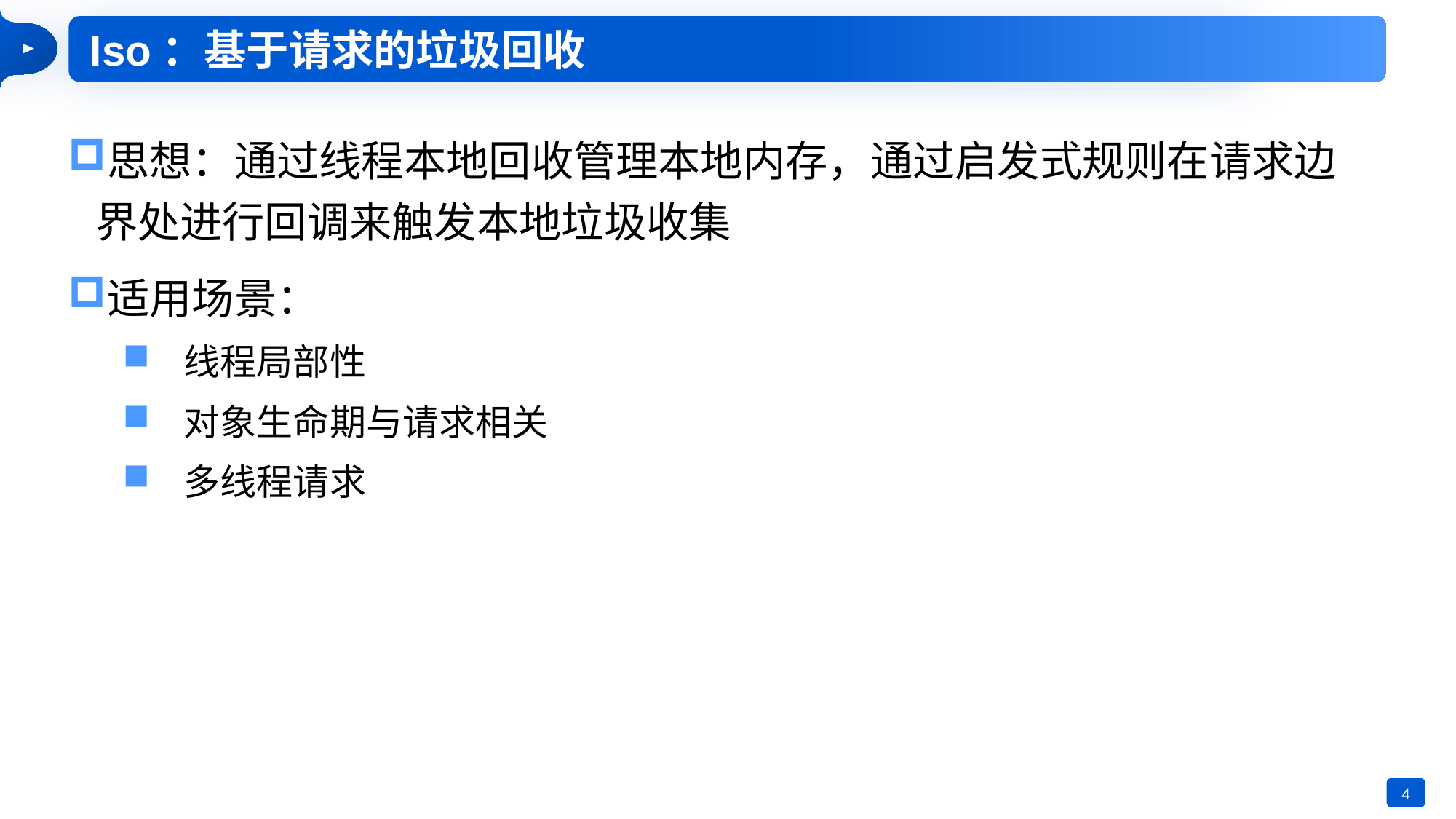

Iso：基于请求的垃圾回收
思想：通过线程本地回收管理本地内存，通过启发式规则在请求边界处进行回调来触发本地垃圾收集
适用场景：
线程局部性
对象生命期与请求相关
多线程请求
4